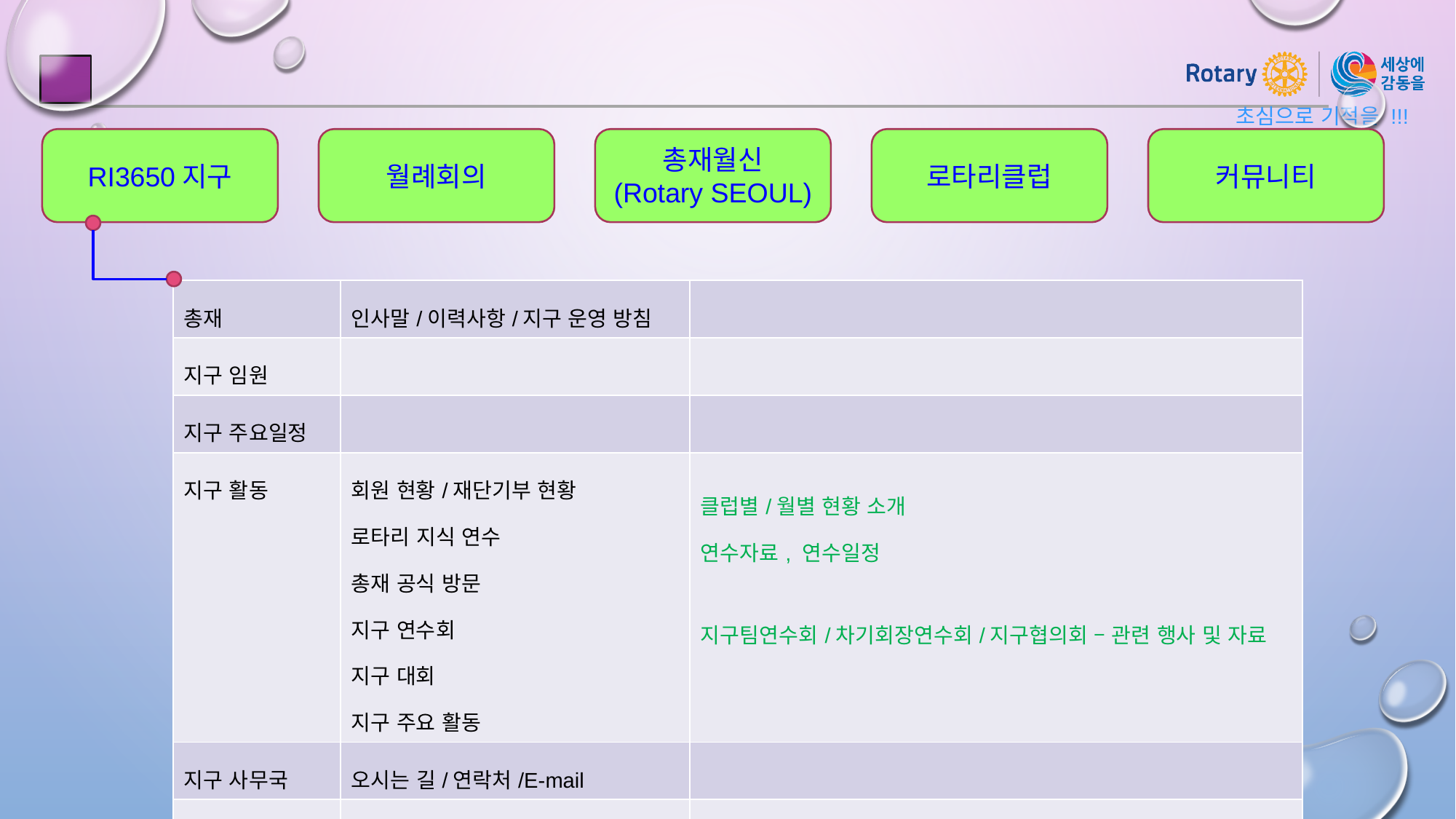

RI3650지구
월례회의
총재월신
(Rotary SEOUL)
로타리클럽
커뮤니티

| 총재 | 인사말/이력사항/지구 운영 방침 |  |
| --- | --- | --- |
| 지구 임원 |  |  |
| 지구 주요일정 |  |  |
| 지구 활동 | 회원 현황/재단기부 현황 로타리 지식 연수 총재 공식 방문 지구 연수회 지구 대회 지구 주요 활동 | 클럽별/월별 현황 소개 연수자료, 연수일정 지구팀연수회/차기회장연수회/지구협의회 – 관련 행사 및 자료 |
| 지구 사무국 | 오시는 길/연락처/E-mail |  |
| 지구 연혁 | 총재단 지구약사 | 총재별 취임사/이력사항/지구운영방침 |